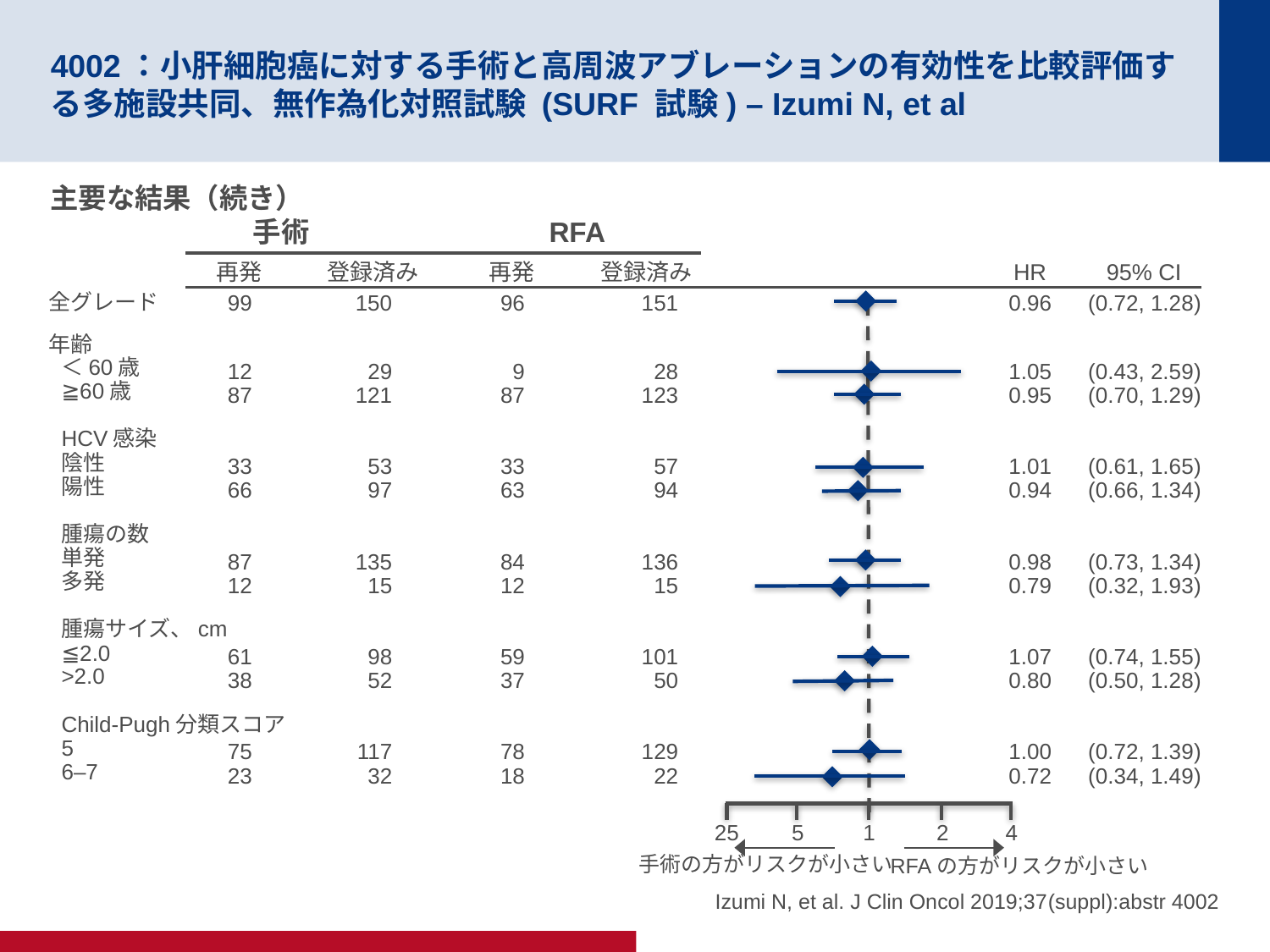

# 4002：小肝細胞癌に対する手術と高周波アブレーションの有効性を比較評価する多施設共同、無作為化対照試験 (SURF 試験) – Izumi N, et al
主要な結果（続き）

手術
RFA
再発
登録済み
再発
登録済み
151

28
123

57
94

136
15

101
50

129
22
HR
95% CI
全グレード

年齢
＜60歳
≧60歳

HCV感染
陰性
陽性

腫瘍の数
単発
多発

腫瘍サイズ、cm
≦2.0
>2.0

Child-Pugh分類スコア
5
6–7
99

12
87

33
66

87
12

61
38

75
23
150

29
121

53
97

135
15

98
52

117
32
96

9
87

33
63

84
12

59
37

78
18
0.96

1.05
0.95

1.01
0.94

0.98
0.79

1.07
0.80

1.00
0.72
(0.72, 1.28)

(0.43, 2.59)
(0.70, 1.29)

(0.61, 1.65)
(0.66, 1.34)

(0.73, 1.34)
(0.32, 1.93)

(0.74, 1.55)
(0.50, 1.28)

(0.72, 1.39)
(0.34, 1.49)

25
5
1
2
4
手術の方がリスクが小さい
RFAの方がリスクが小さい
Izumi N, et al. J Clin Oncol 2019;37(suppl):abstr 4002